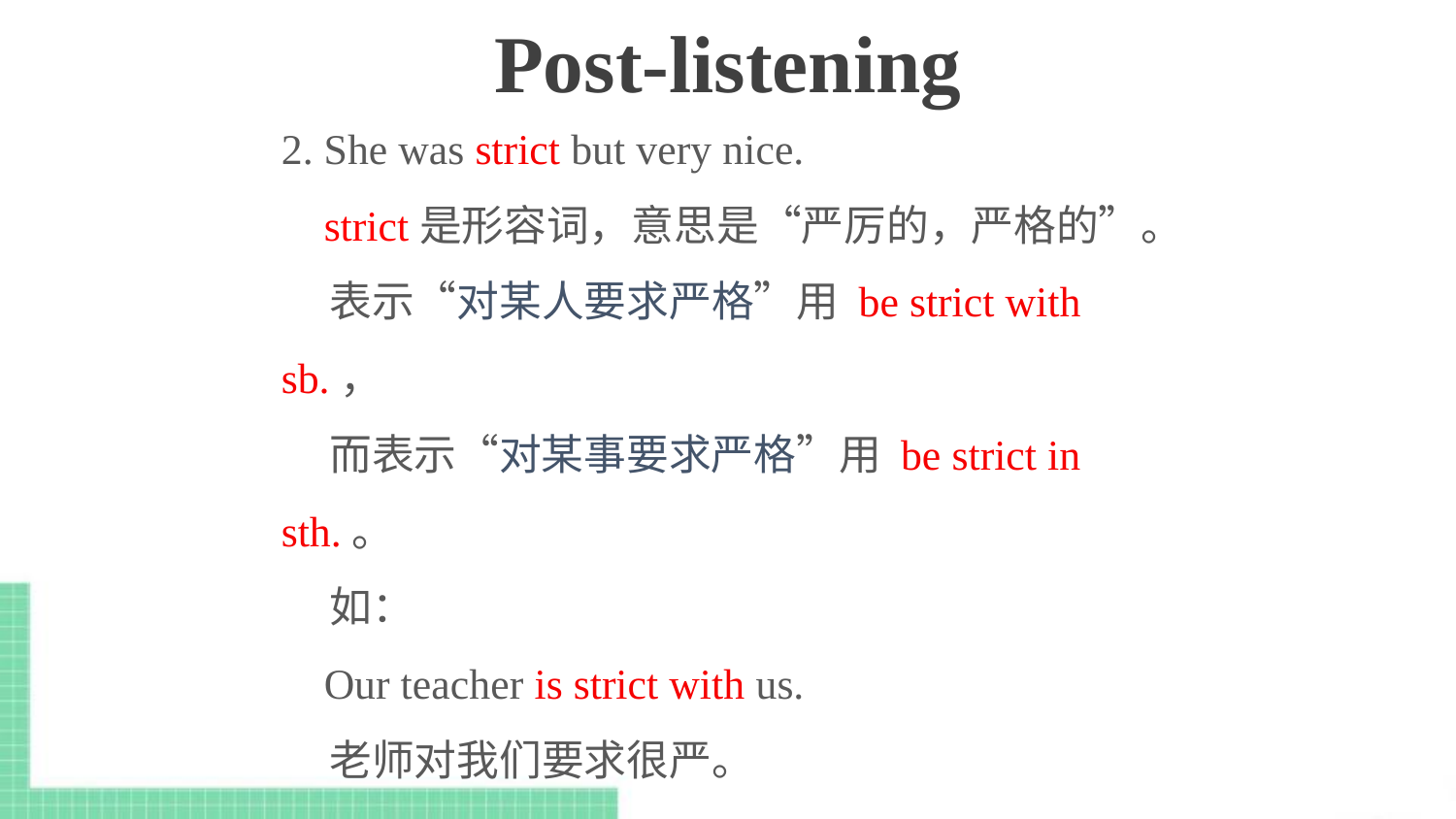

Post-listening
2. She was strict but very nice.
    strict是形容词，意思是“严厉的，严格的”。
    表示“对某人要求严格”用 be strict with sb.，
    而表示“对某事要求严格”用 be strict in sth.。
    如：
    Our teacher is strict with us.
    老师对我们要求很严。
    Our teacher is strict in our study.
    老师对我们的学习严格要求。